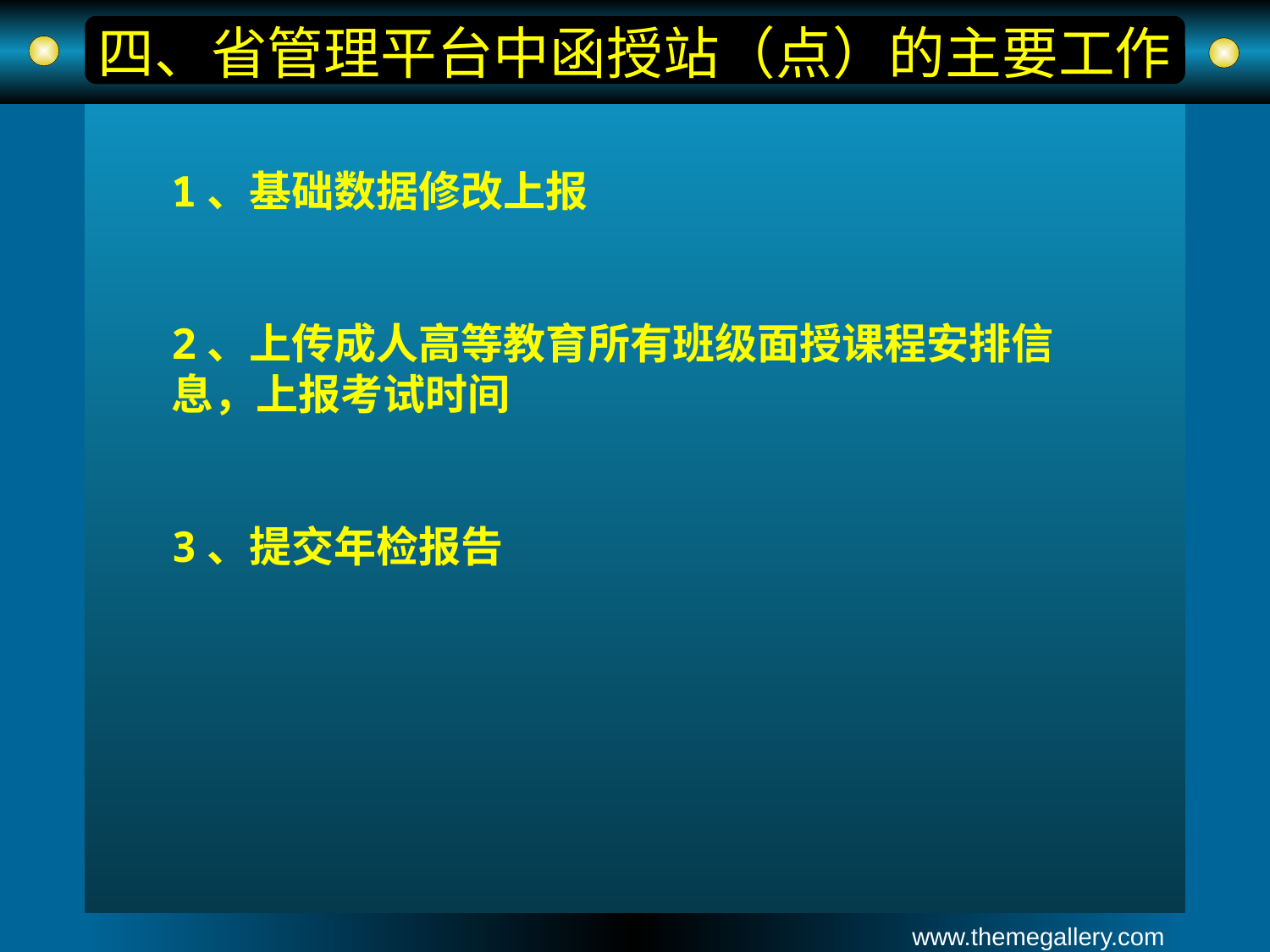

# 四、省管理平台中函授站（点）的主要工作
1、基础数据修改上报

2、上传成人高等教育所有班级面授课程安排信息，上报考试时间

3、提交年检报告

www.themegallery.com